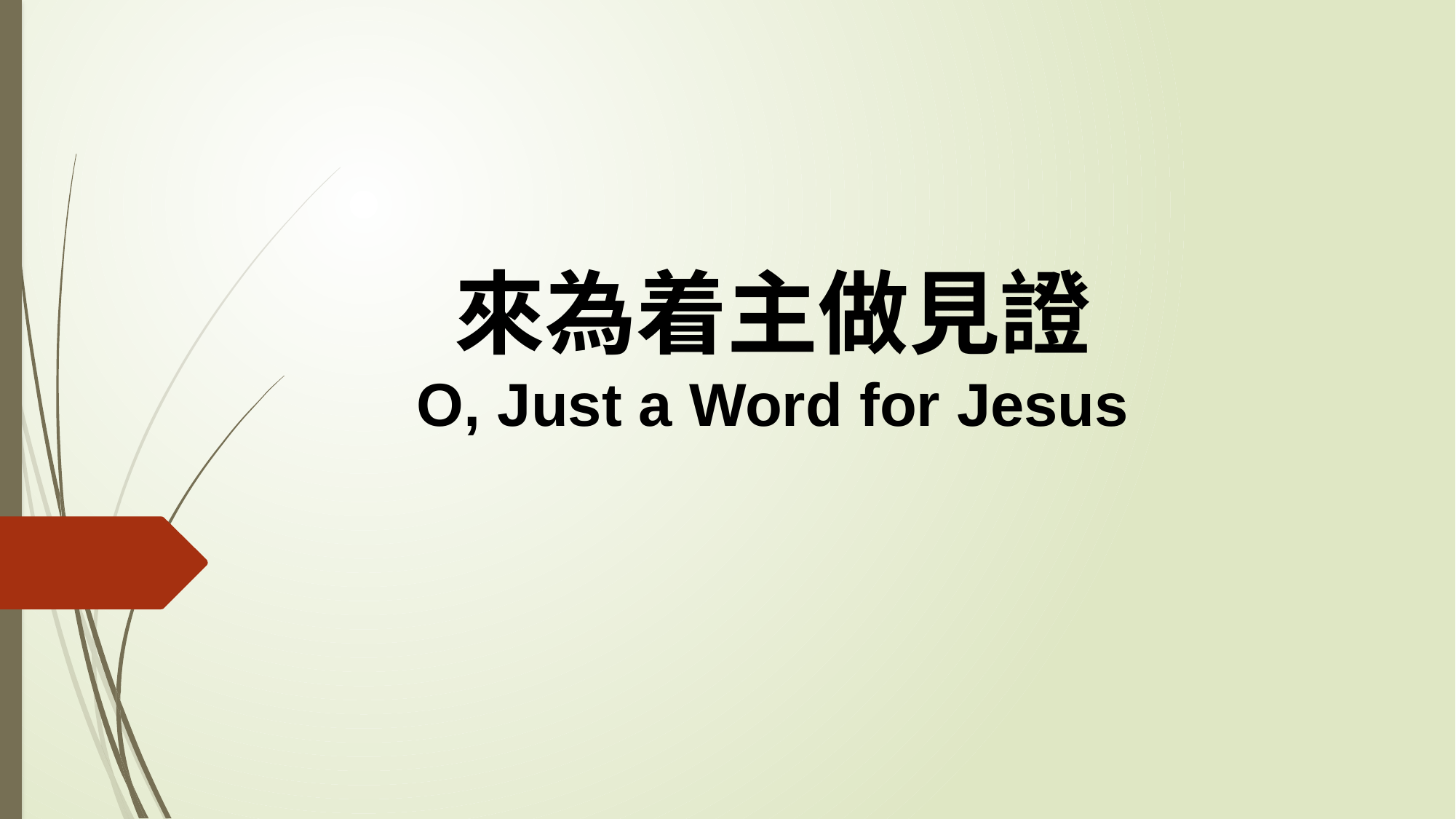

# 來為着主做見證 O, Just a Word for Jesus